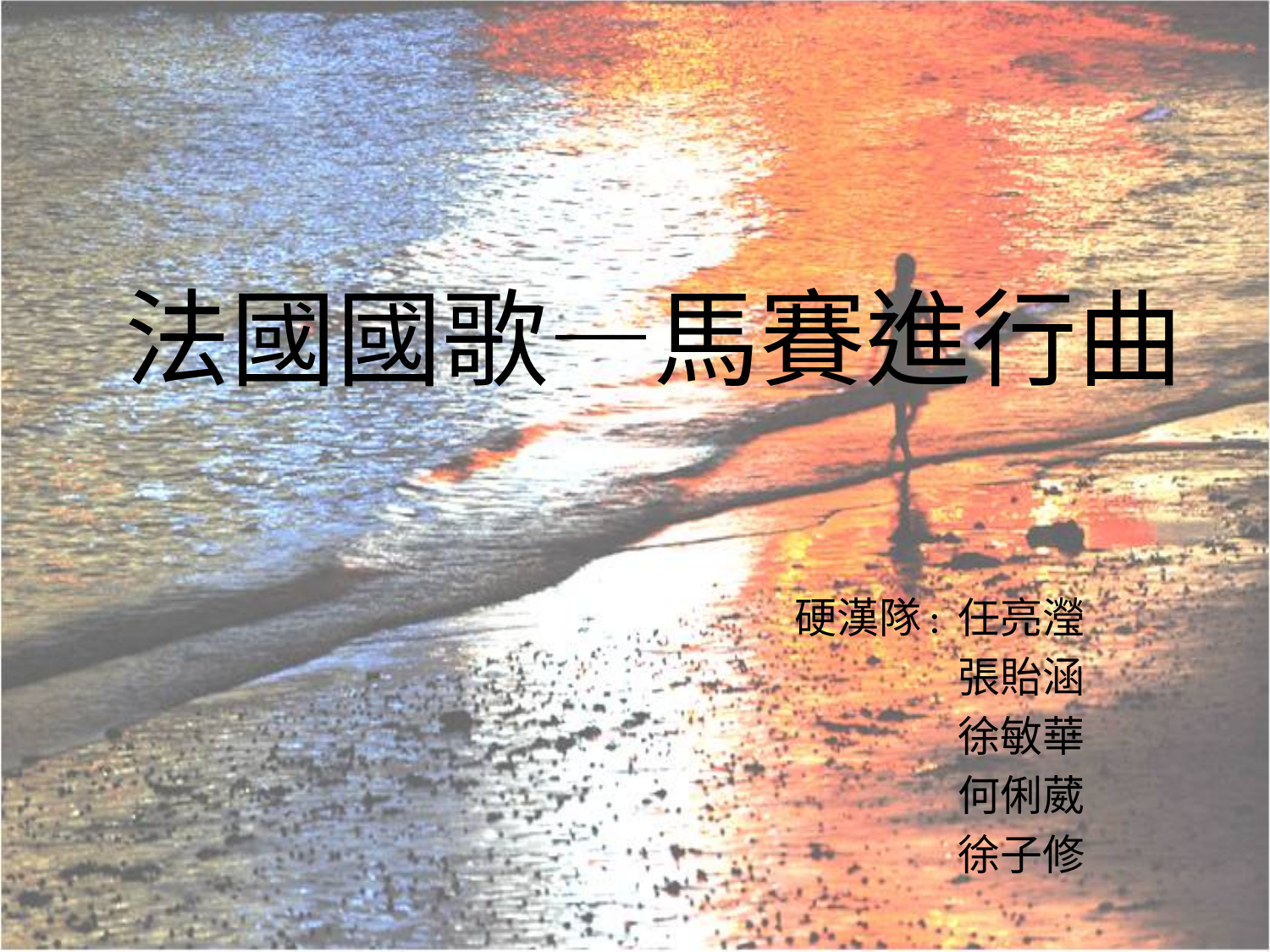

# 法國國歌—馬賽進行曲
硬漢隊: 任亮瀅
                張貽涵
                徐敏華
                何俐葳
                徐子修